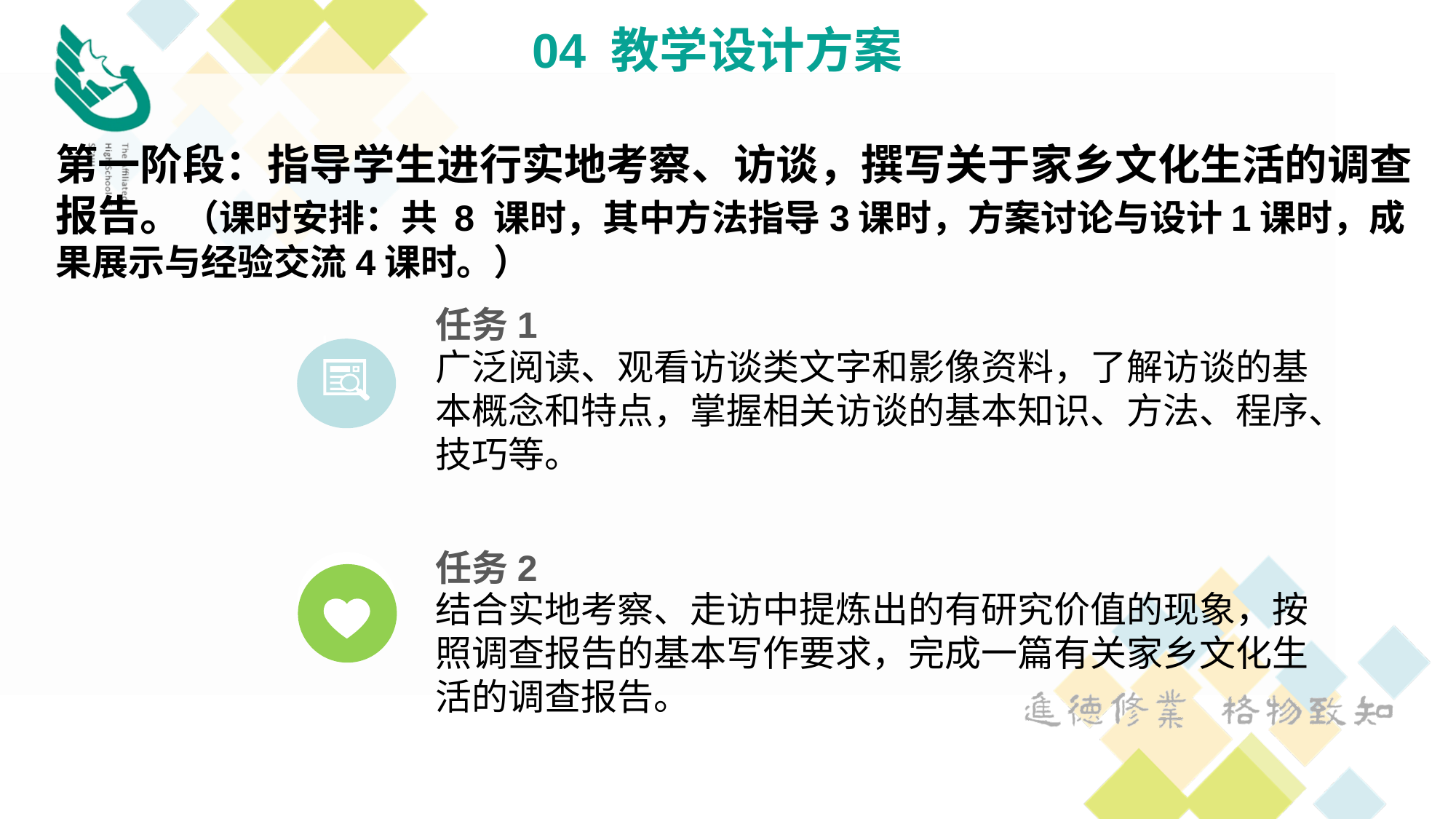

04 教学设计方案
第一阶段：指导学生进行实地考察、访谈，撰写关于家乡文化生活的调查报告。（课时安排：共 8 课时，其中方法指导3课时，方案讨论与设计1课时，成果展示与经验交流4课时。）
任务1
广泛阅读、观看访谈类文字和影像资料，了解访谈的基本概念和特点，掌握相关访谈的基本知识、方法、程序、技巧等。

任务2
结合实地考察、走访中提炼出的有研究价值的现象，按照调查报告的基本写作要求，完成一篇有关家乡文化生活的调查报告。